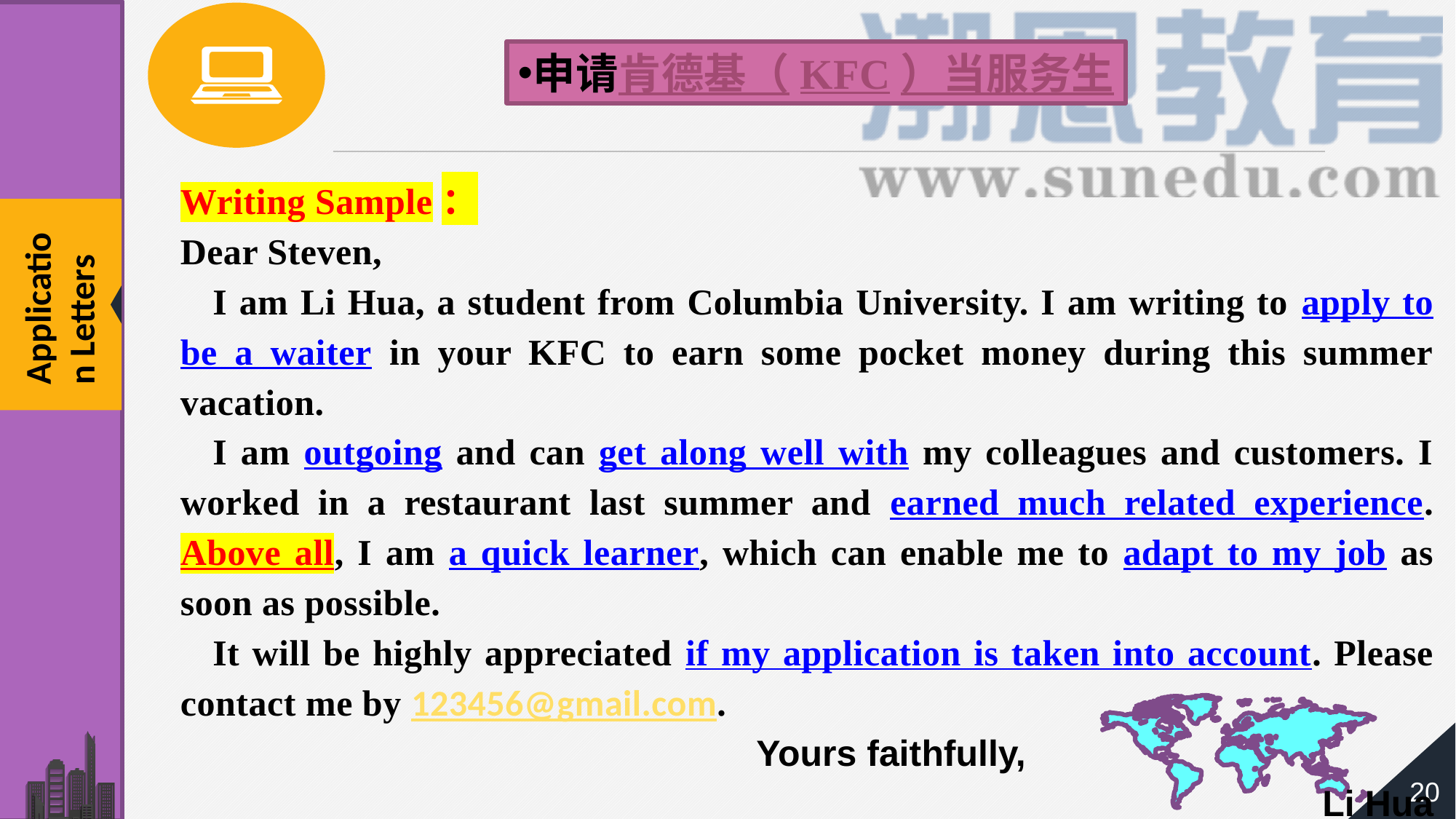

申请肯德基（KFC）当服务生
Writing Sample：
Dear Steven,
I am Li Hua, a student from Columbia University. I am writing to apply to be a waiter in your KFC to earn some pocket money during this summer vacation.
I am outgoing and can get along well with my colleagues and customers. I worked in a restaurant last summer and earned much related experience. Above all, I am a quick learner, which can enable me to adapt to my job as soon as possible.
It will be highly appreciated if my application is taken into account. Please contact me by 123456@gmail.com.
					Yours faithfully,
Li Hua